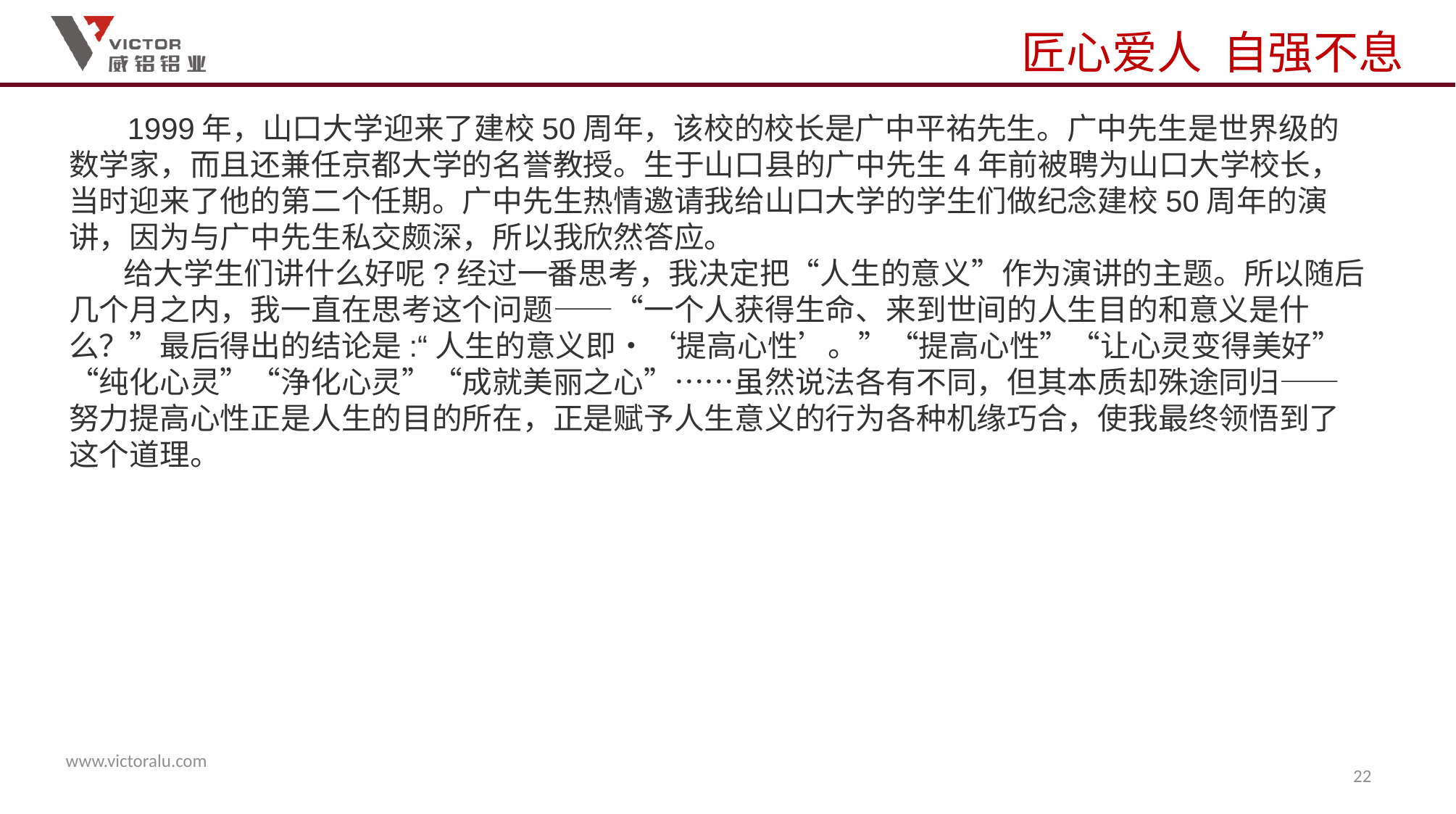

1999年，山口大学迎来了建校50周年，该校的校长是广中平祐先生。广中先生是世界级的数学家，而且还兼任京都大学的名誉教授。生于山口县的广中先生4年前被聘为山口大学校长，当时迎来了他的第二个任期。广中先生热情邀请我给山口大学的学生们做纪念建校50周年的演讲，因为与广中先生私交颇深，所以我欣然答应。
       给大学生们讲什么好呢?经过一番思考，我决定把“人生的意义”作为演讲的主题。所以随后几个月之内，我一直在思考这个问题——“一个人获得生命、来到世间的人生目的和意义是什么？”最后得出的结论是:“人生的意义即・‘提高心性’。”“提高心性”“让心灵变得美好”“纯化心灵”“浄化心灵”“成就美丽之心”……虽然说法各有不同，但其本质却殊途同归——努力提高心性正是人生的目的所在，正是赋予人生意义的行为各种机缘巧合，使我最终领悟到了这个道理。

22